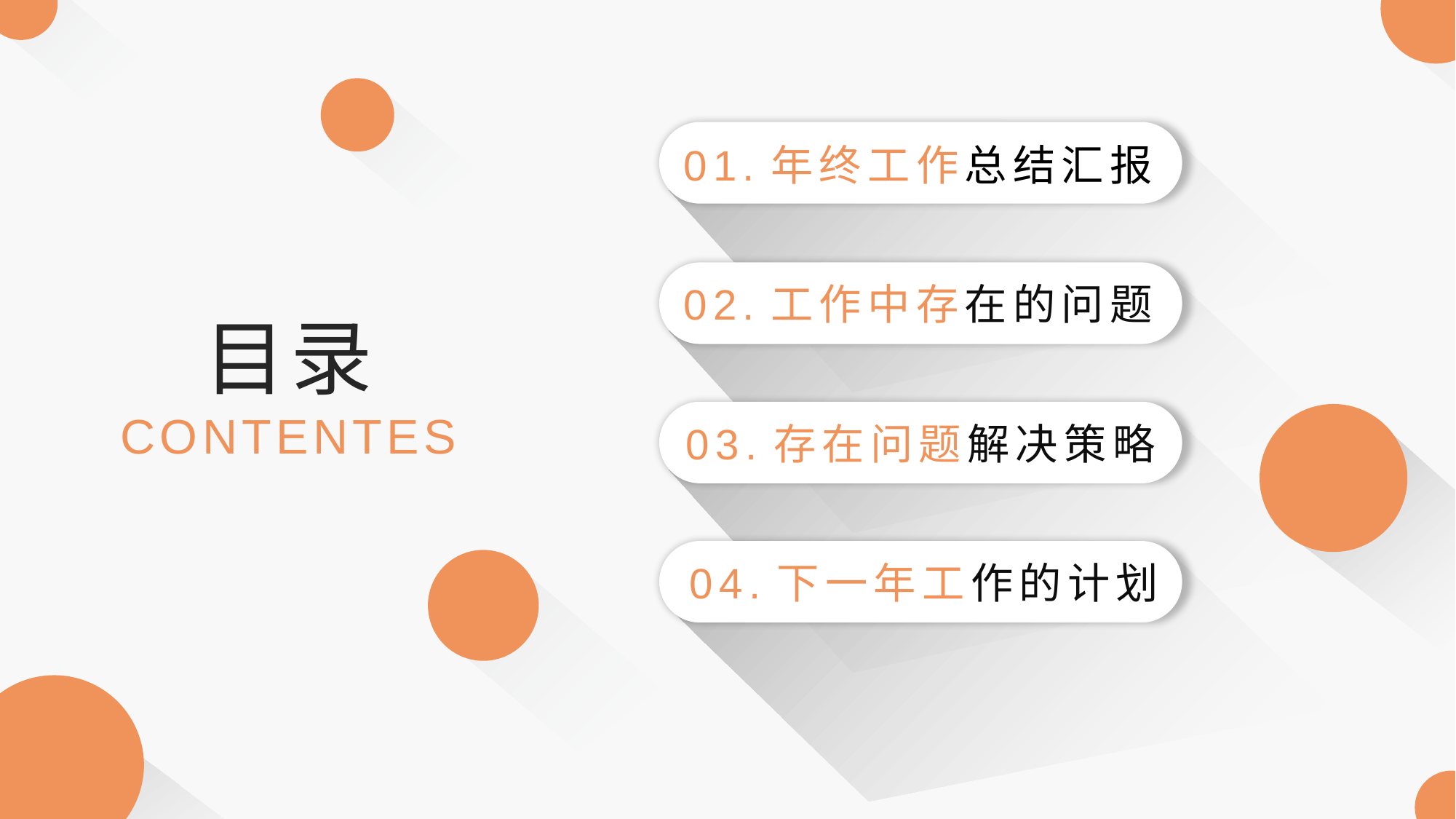

01.年终工作总结汇报

02.工作中存在的问题
目录
CONTENTES

03.存在问题解决策略

04.下一年工作的计划